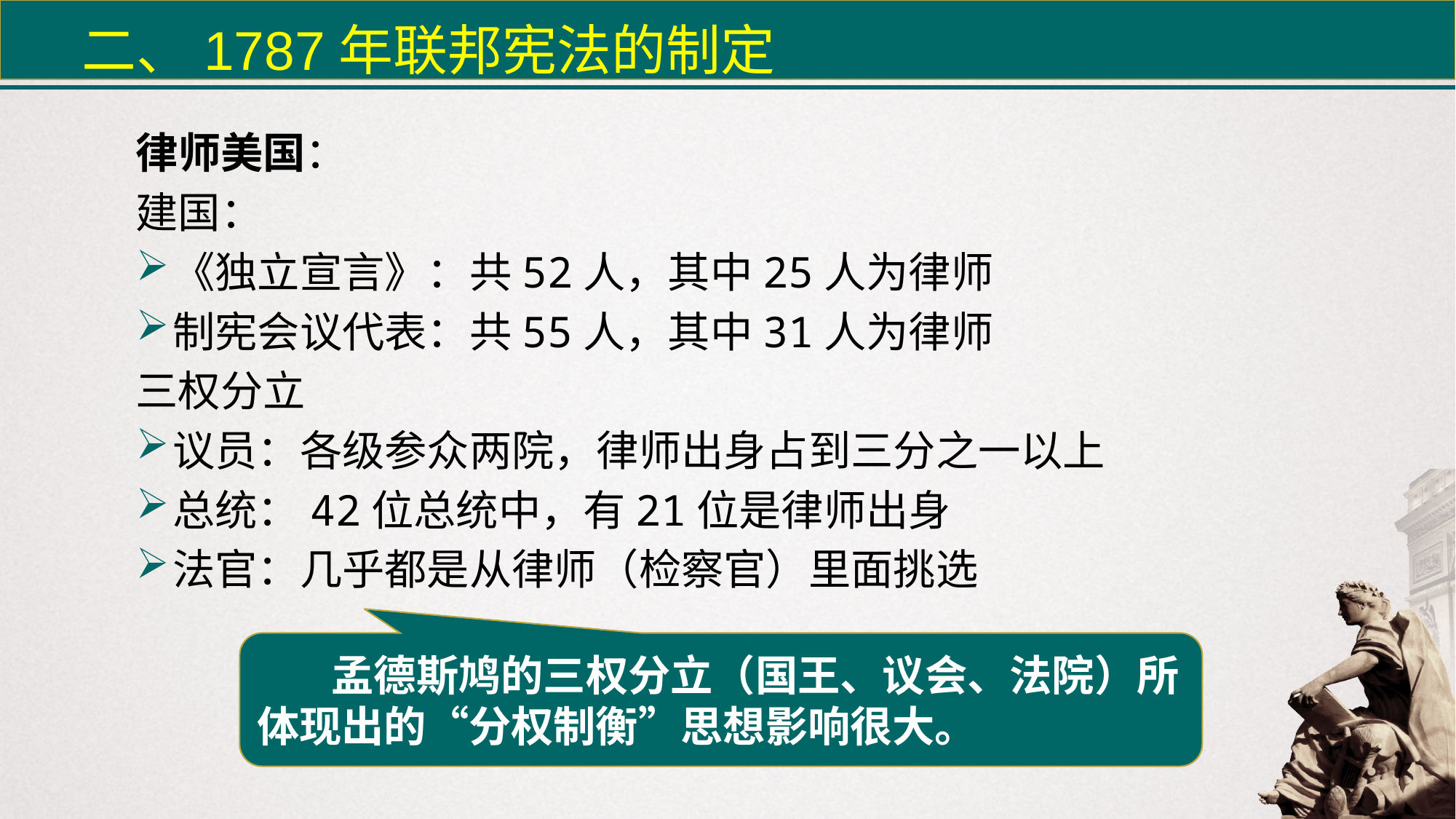

二、1787年联邦宪法的制定
律师美国：
建国：
《独立宣言》：共52人，其中25人为律师
制宪会议代表：共55人，其中31人为律师
三权分立
议员：各级参众两院，律师出身占到三分之一以上
总统：42位总统中，有21位是律师出身
法官：几乎都是从律师（检察官）里面挑选
孟德斯鸠的三权分立（国王、议会、法院）所体现出的“分权制衡”思想影响很大。